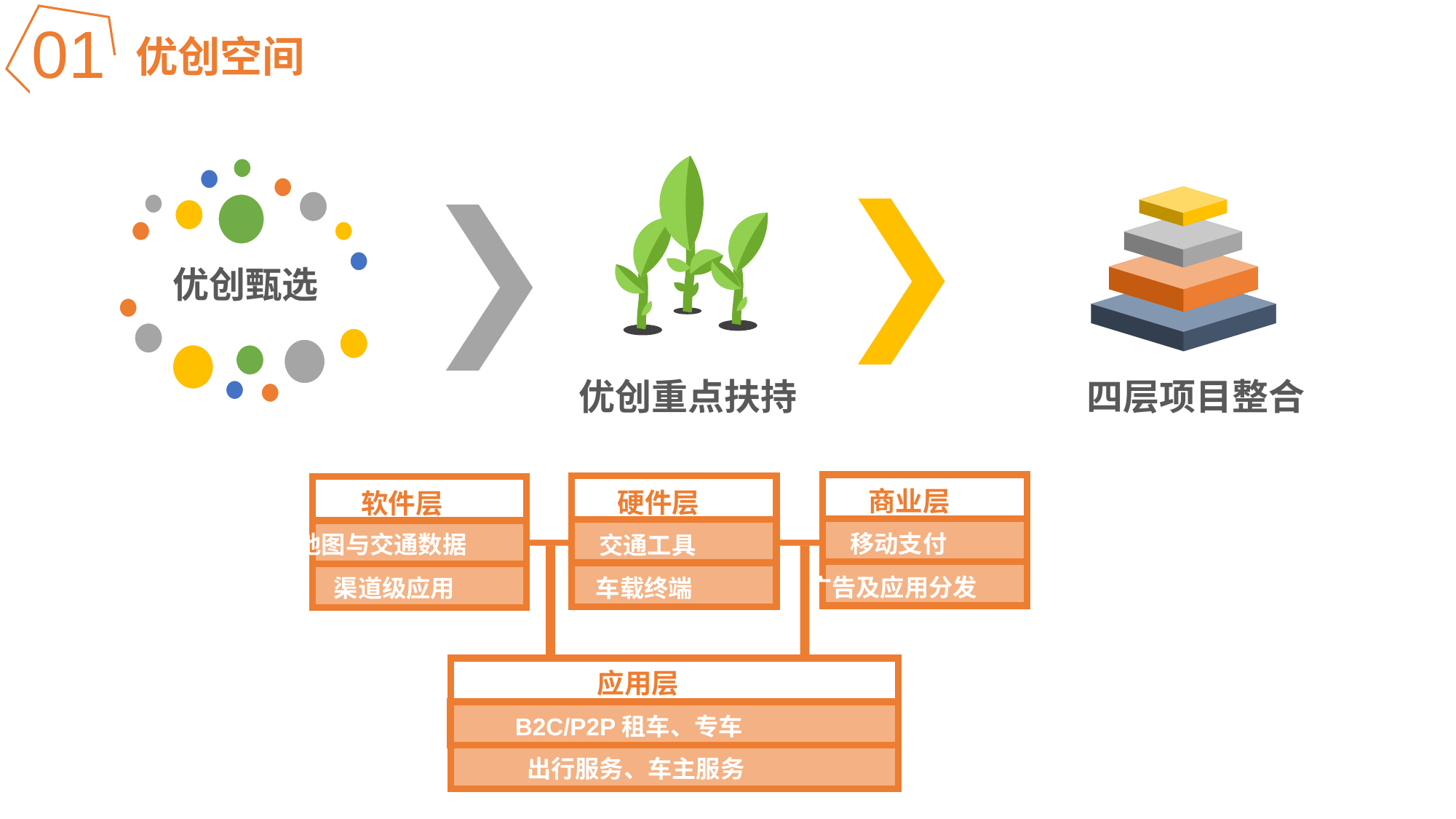

01
优创空间

优创重点扶持

优创甄选

四层项目整合

商业层
移动支付
广告及应用分发

硬件层
交通工具
车载终端

软件层
地图与交通数据
渠道级应用

应用层
B2C/P2P租车、专车
出行服务、车主服务